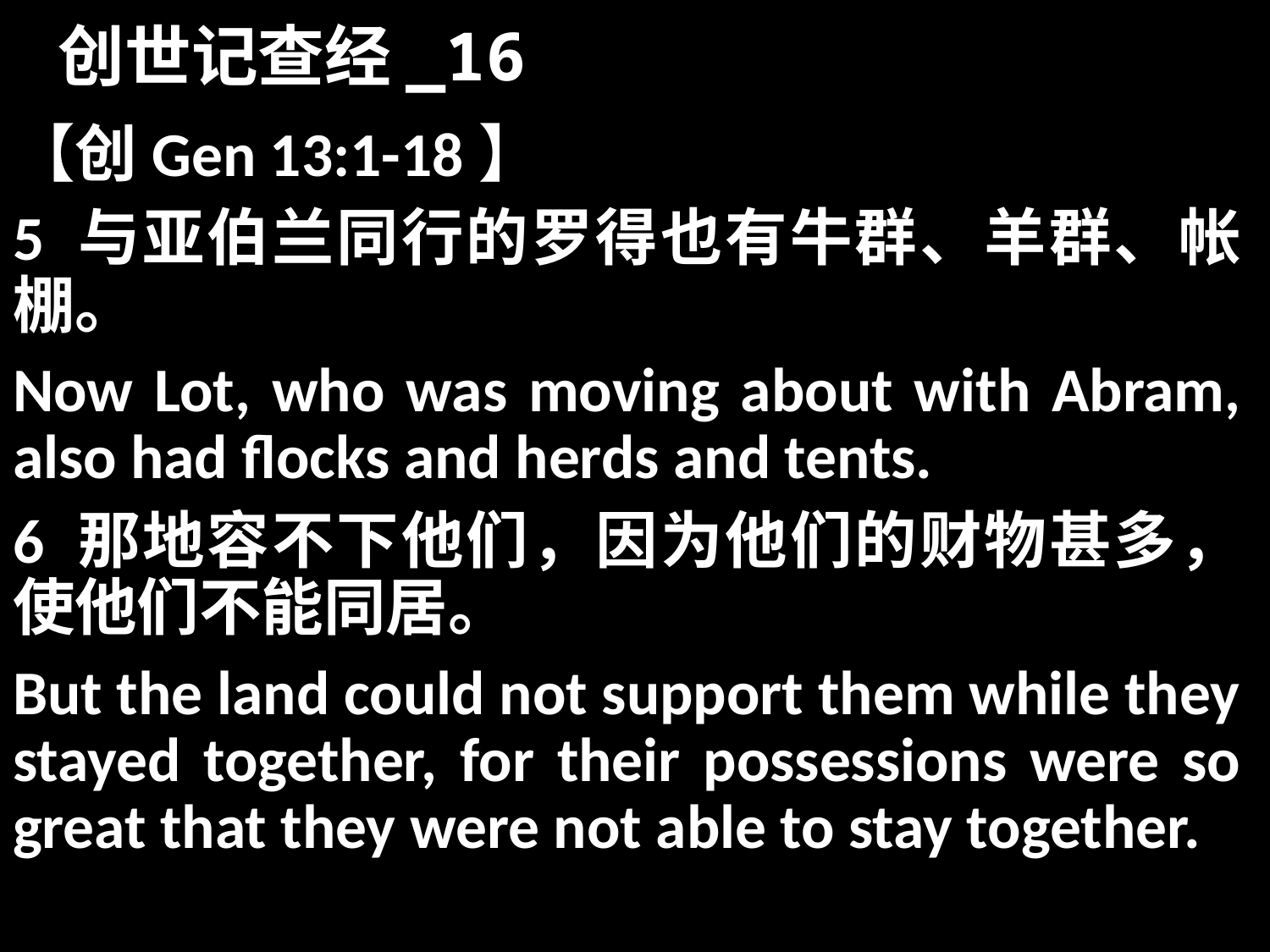

# 创世记查经_16
【创Gen 13:1-18】
5 与亚伯兰同行的罗得也有牛群、羊群、帐棚。
Now Lot, who was moving about with Abram, also had flocks and herds and tents.
6 那地容不下他们，因为他们的财物甚多，使他们不能同居。
But the land could not support them while they stayed together, for their possessions were so great that they were not able to stay together.